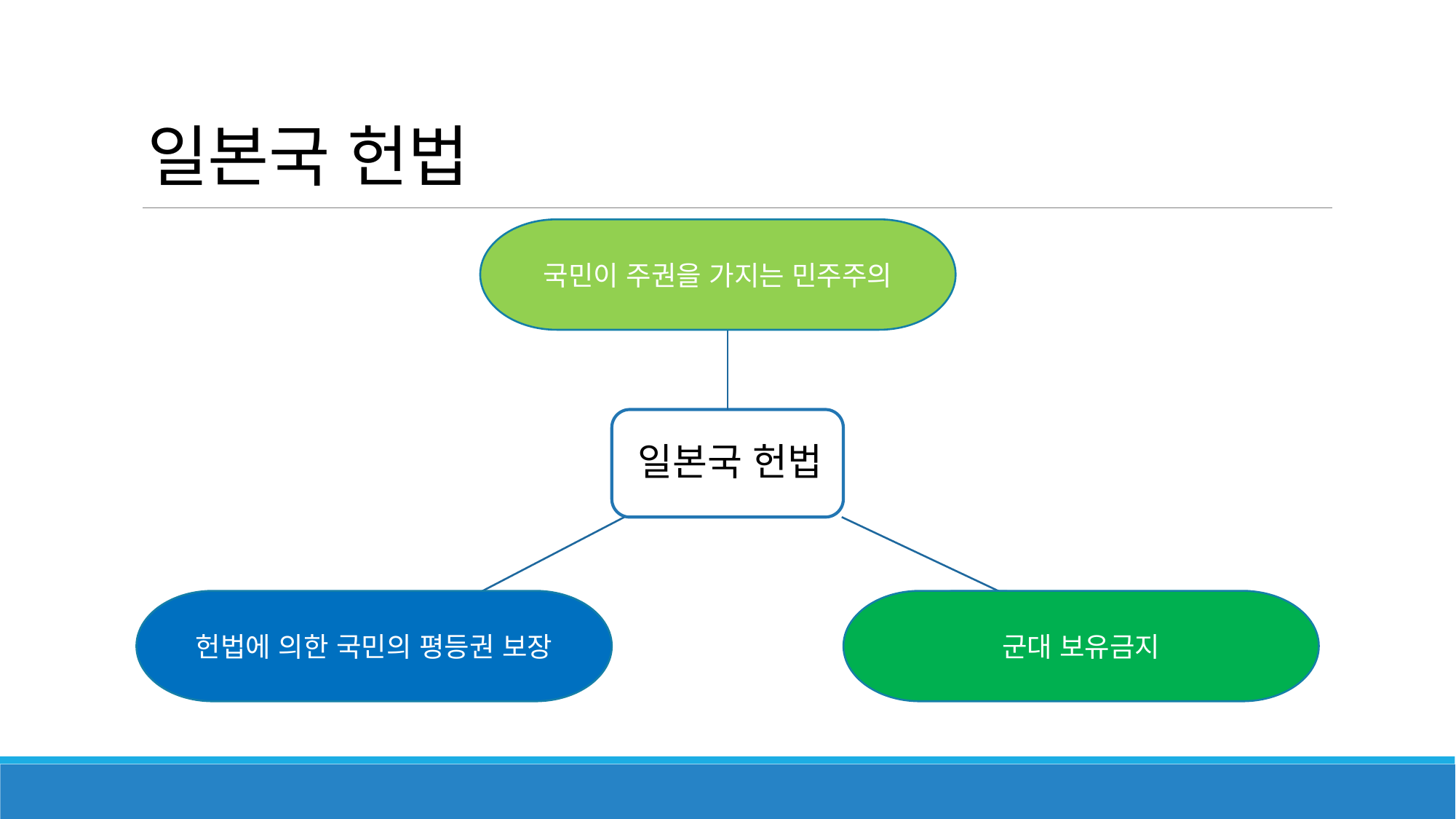

# 일본국 헌법
일본국 헌법
국민주권
평화헌법
기본적 인권의 존중
국민이 주권을 가지는 민주주의
헌법에 의한 국민의 평등권 보장
군대 보유금지